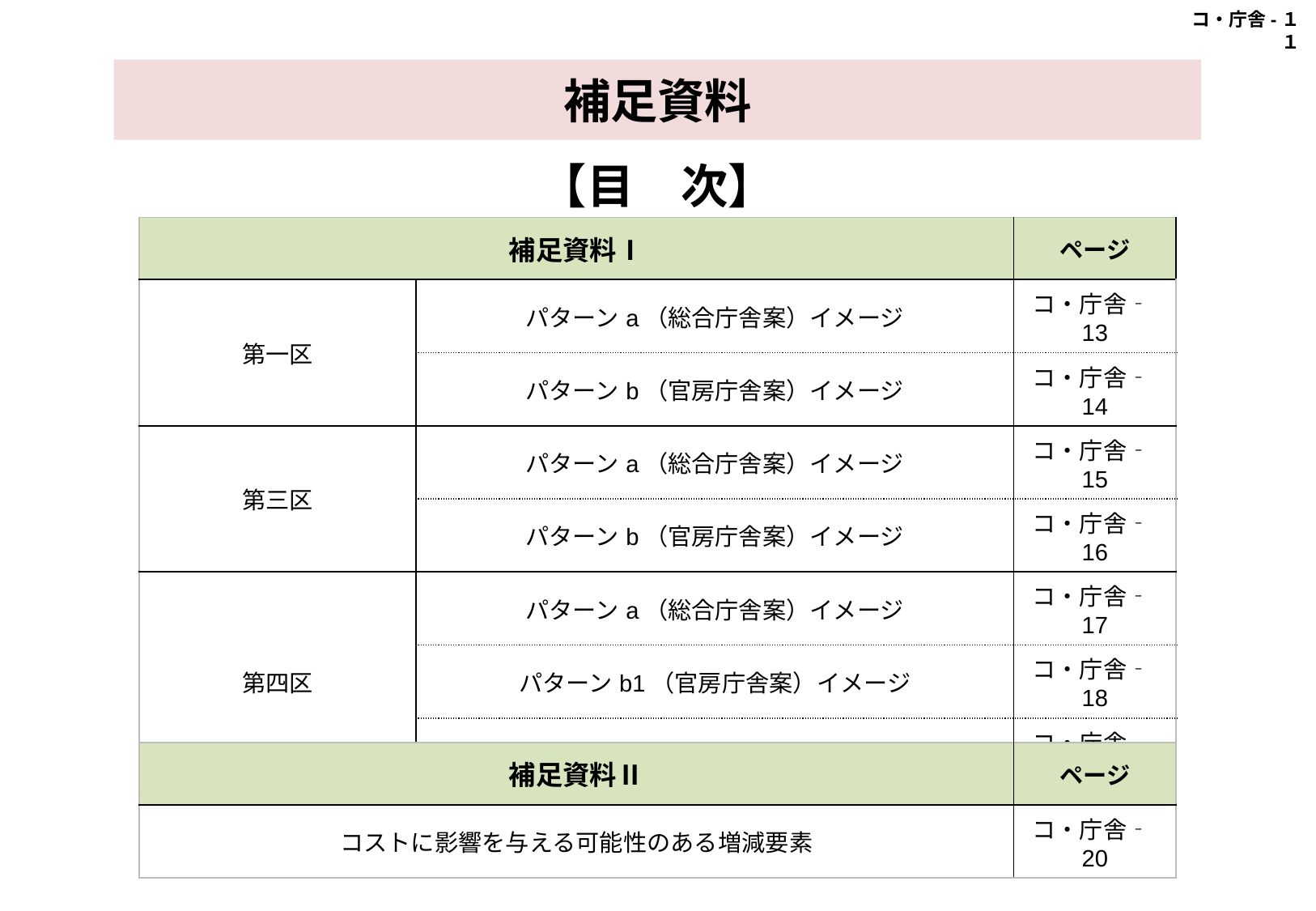

コ・庁舎-１１
補足資料
# 【目　次】
| 補足資料Ⅰ |  | ページ |
| --- | --- | --- |
| 第一区 | パターンa（総合庁舎案）イメージ | コ・庁舎‐13 |
|  | パターンb（官房庁舎案）イメージ | コ・庁舎‐14 |
| 第三区 | パターンa（総合庁舎案）イメージ | コ・庁舎‐15 |
|  | パターンb（官房庁舎案）イメージ | コ・庁舎‐16 |
| 第四区 | パターンa（総合庁舎案）イメージ | コ・庁舎‐17 |
|  | パターンb1（官房庁舎案）イメージ | コ・庁舎‐18 |
|  | パターンb2（官房庁舎阿倍野建替案）イメージ | コ・庁舎‐19 |
| 補足資料Ⅱ | ページ |
| --- | --- |
| コストに影響を与える可能性のある増減要素 | コ・庁舎‐20 |